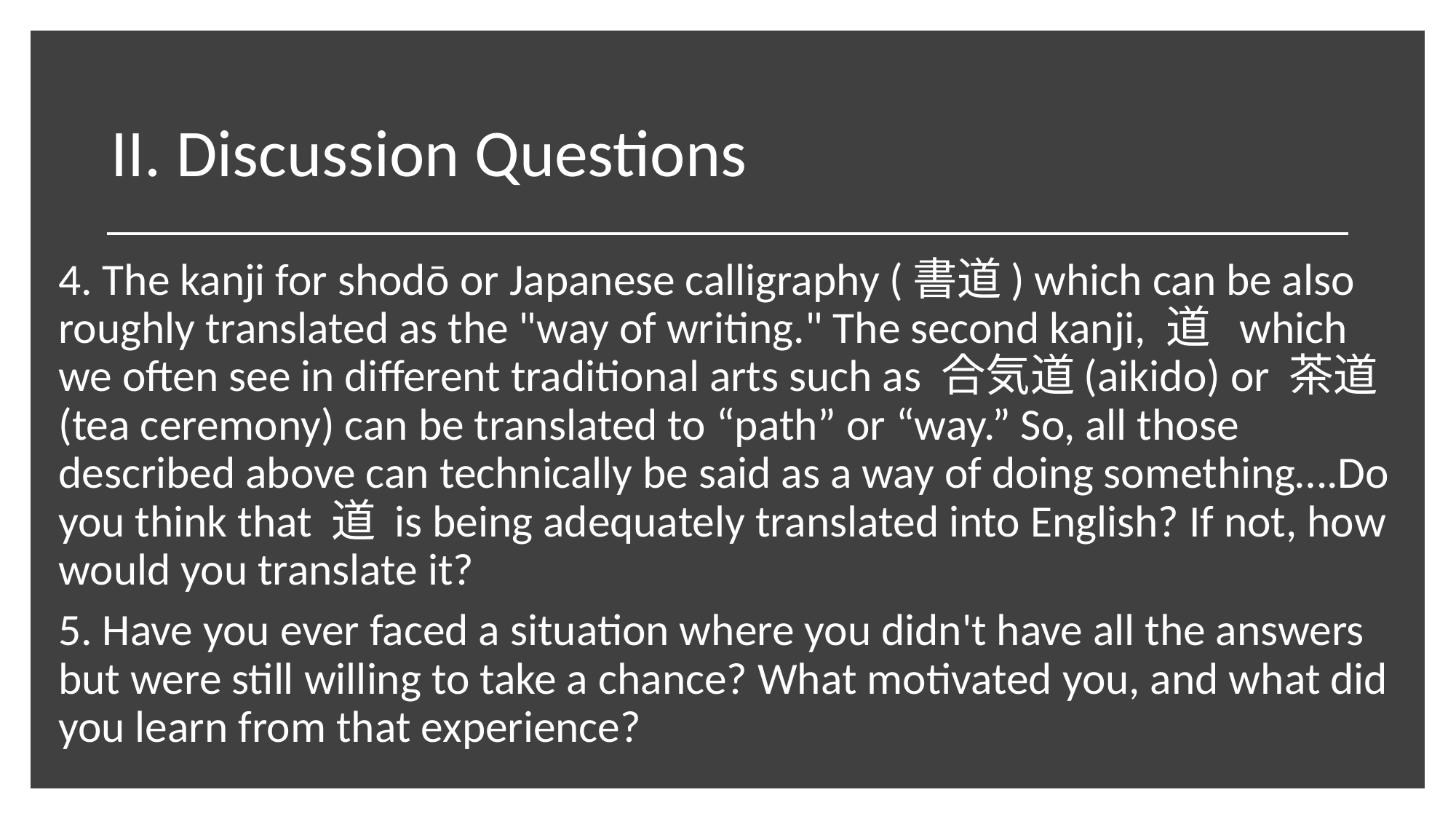

# II. Discussion Questions
4. The kanji for shodō or Japanese calligraphy (書道) which can be also roughly translated as the "way of writing." The second kanji, 道  which we often see in different traditional arts such as 合気道(aikido) or 茶道 (tea ceremony) can be translated to “path” or “way.” So, all those described above can technically be said as a way of doing something….Do you think that 道 is being adequately translated into English? If not, how would you translate it?
5. Have you ever faced a situation where you didn't have all the answers but were still willing to take a chance? What motivated you, and what did you learn from that experience?